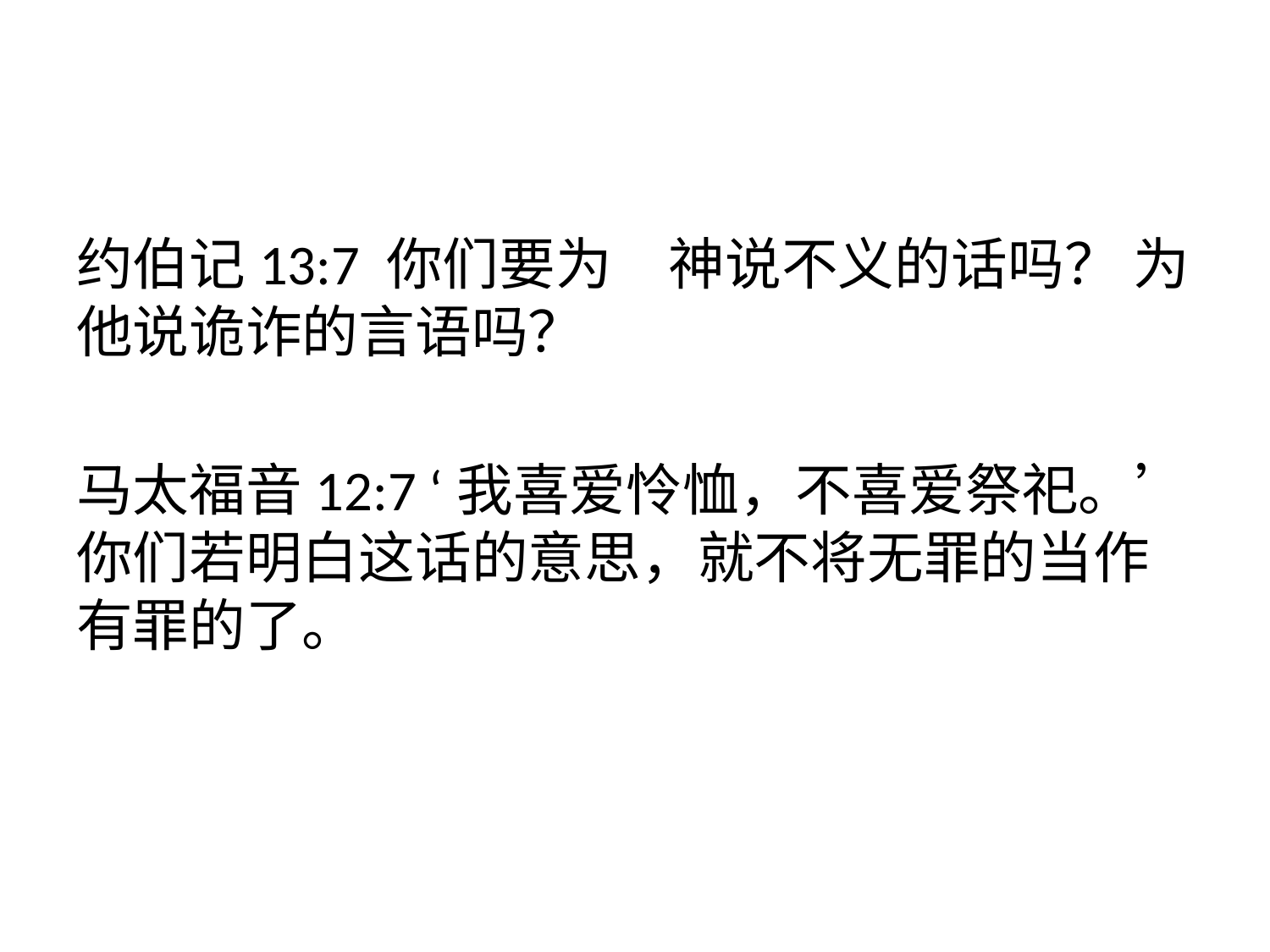

#
约伯记13:7 你们要为　神说不义的话吗？ 为他说诡诈的言语吗？

马太福音12:7 ‘我喜爱怜恤，不喜爱祭祀。’你们若明白这话的意思，就不将无罪的当作有罪的了。